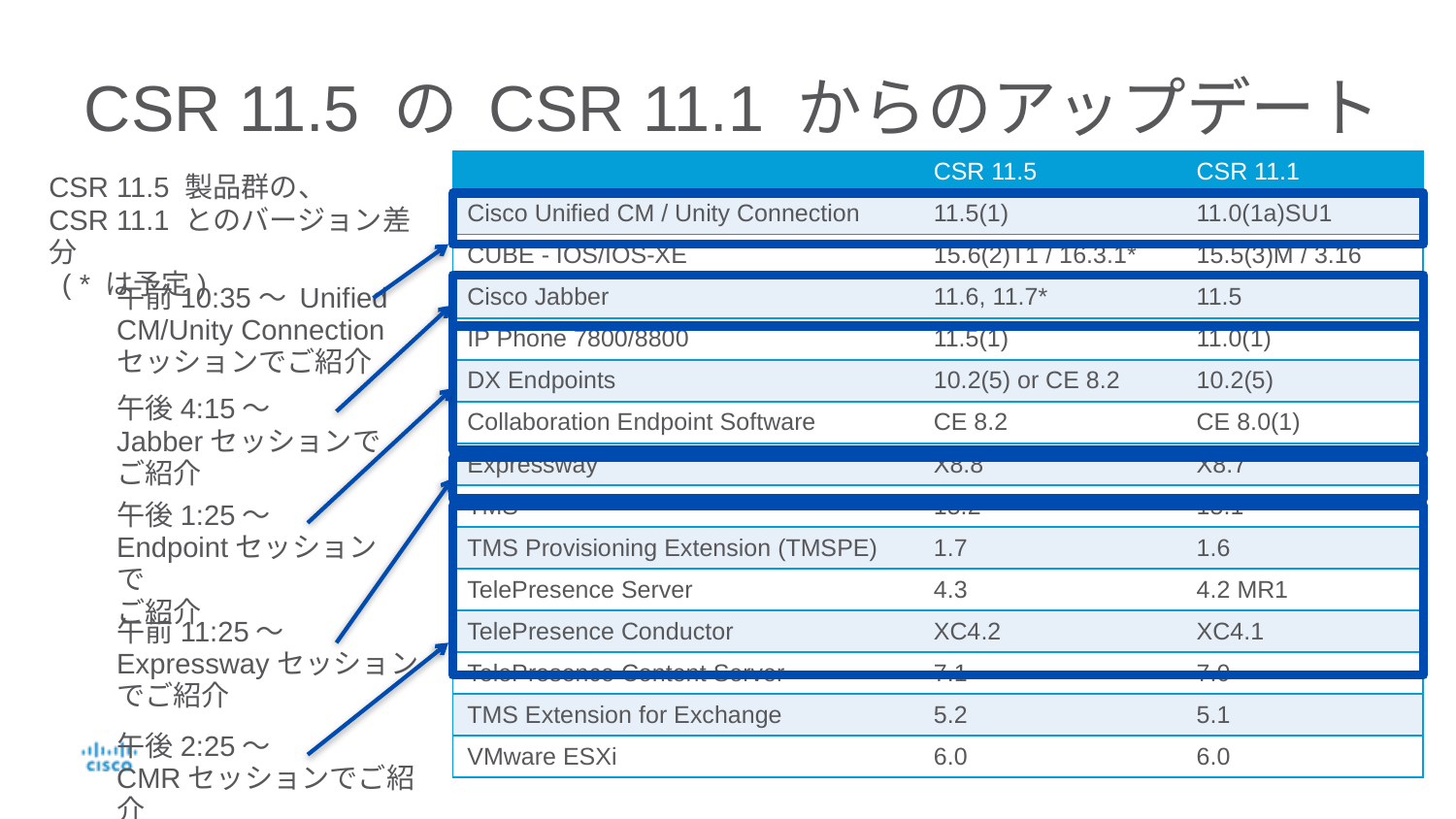

# CSR 11.5 の CSR 11.1 からのアップデート
|  | CSR 11.5 | CSR 11.1 |
| --- | --- | --- |
| Cisco Unified CM / Unity Connection | 11.5(1) | 11.0(1a)SU1 |
| CUBE - IOS/IOS-XE | 15.6(2)T1 / 16.3.1\* | 15.5(3)M / 3.16 |
| Cisco Jabber | 11.6, 11.7\* | 11.5 |
| IP Phone 7800/8800 | 11.5(1) | 11.0(1) |
| DX Endpoints | 10.2(5) or CE 8.2 | 10.2(5) |
| Collaboration Endpoint Software | CE 8.2 | CE 8.0(1) |
| Expressway | X8.8 | X8.7 |
| TMS | 15.2 | 15.1 |
| TMS Provisioning Extension (TMSPE) | 1.7 | 1.6 |
| TelePresence Server | 4.3 | 4.2 MR1 |
| TelePresence Conductor | XC4.2 | XC4.1 |
| TelePresence Content Server | 7.1 | 7.0 |
| TMS Extension for Exchange | 5.2 | 5.1 |
| VMware ESXi | 6.0 | 6.0 |
CSR 11.5 製品群の、
CSR 11.1 とのバージョン差分
 ( * は予定)

午前10:35〜 Unified CM/Unity Connectionセッションでご紹介

午後4:15〜
Jabberセッションで
ご紹介

午後1:25〜
Endpointセッションで
ご紹介

午前11:25〜
Expresswayセッションでご紹介

午後2:25〜
CMRセッションでご紹介